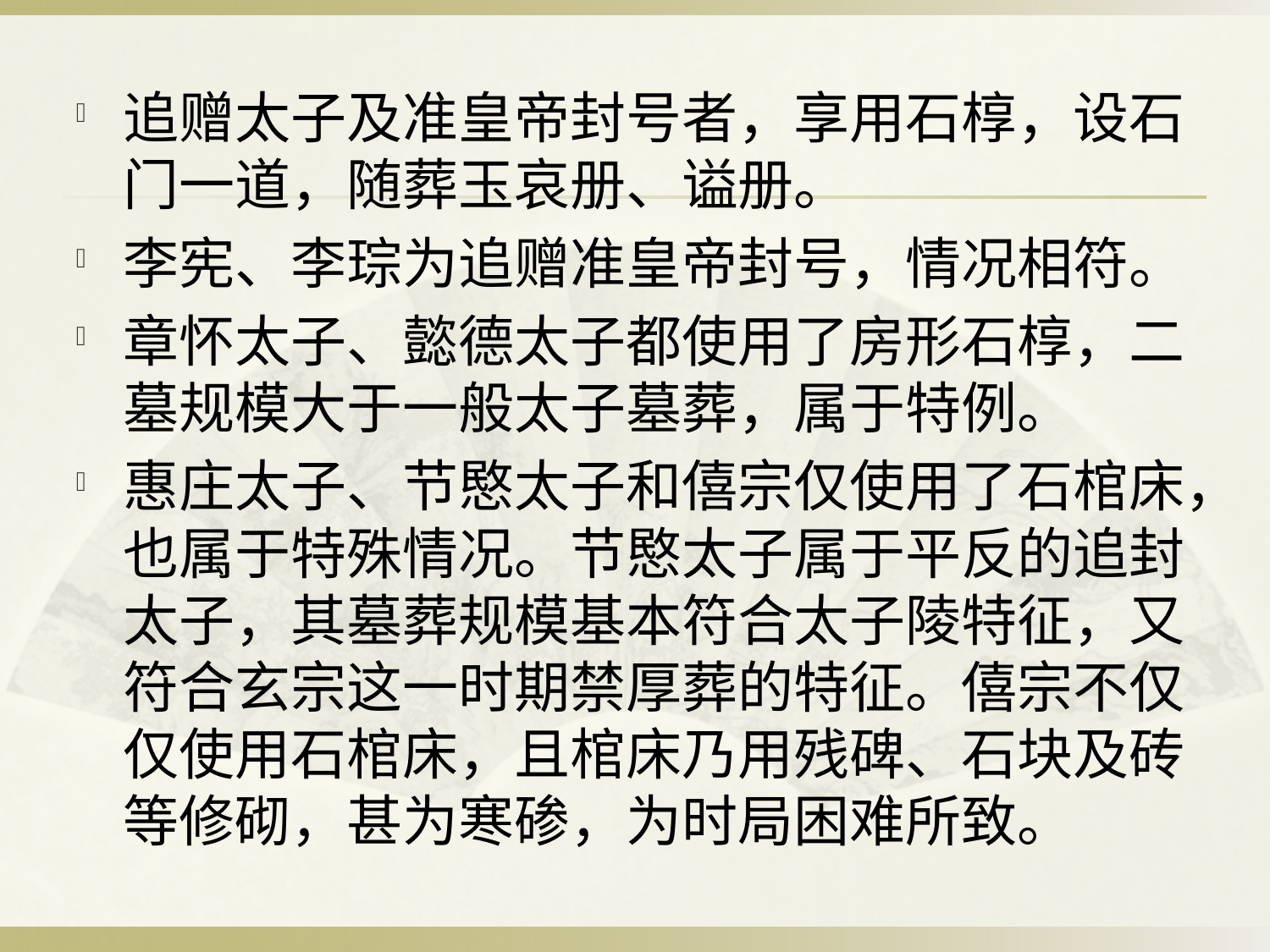

#
追赠太子及准皇帝封号者，享用石椁，设石门一道，随葬玉哀册、谥册。
李宪、李琮为追赠准皇帝封号，情况相符。
章怀太子、懿德太子都使用了房形石椁，二墓规模大于一般太子墓葬，属于特例。
惠庄太子、节愍太子和僖宗仅使用了石棺床，也属于特殊情况。节愍太子属于平反的追封太子，其墓葬规模基本符合太子陵特征，又符合玄宗这一时期禁厚葬的特征。僖宗不仅仅使用石棺床，且棺床乃用残碑、石块及砖等修砌，甚为寒碜，为时局困难所致。